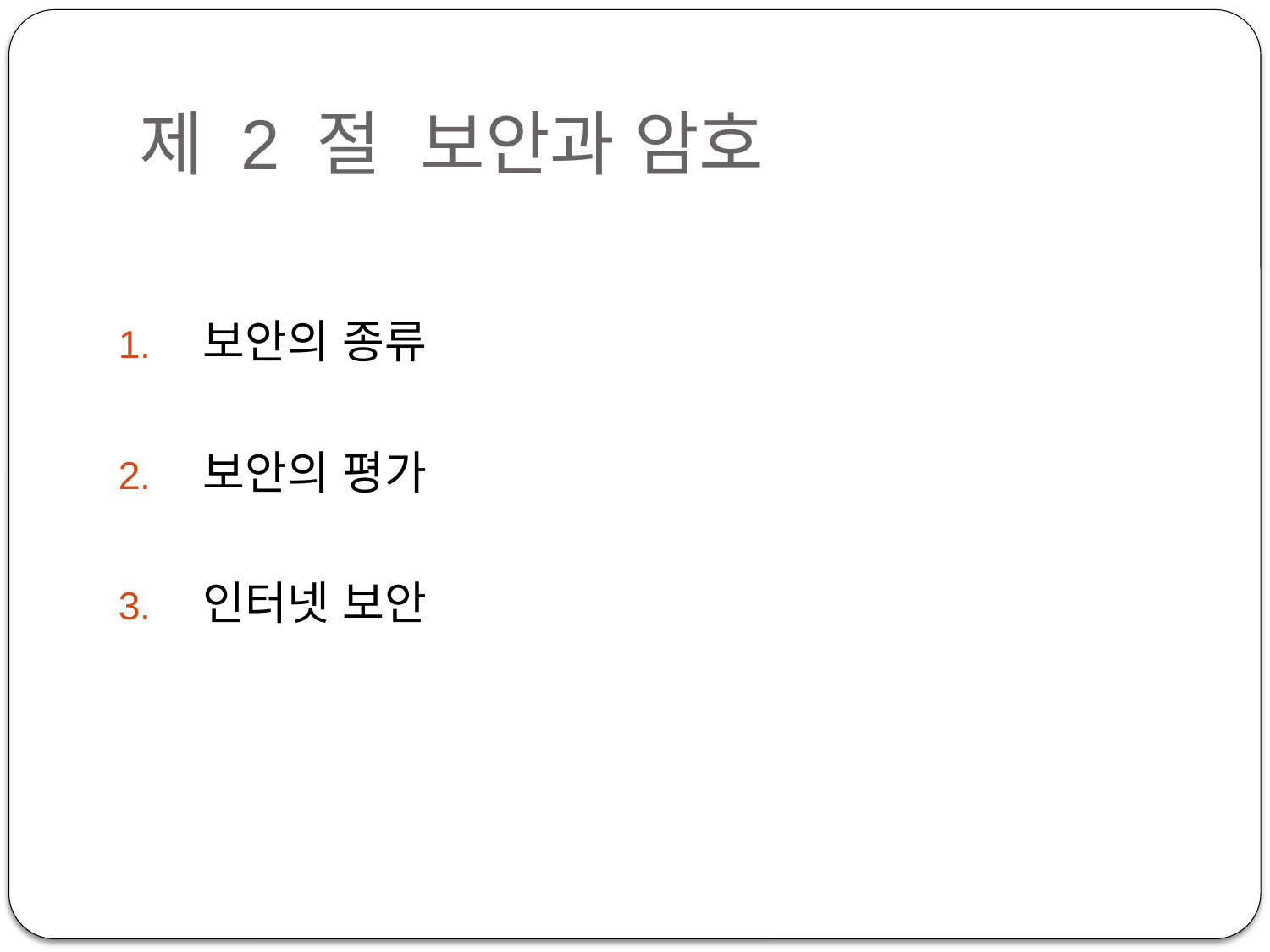

# 제 2 절  보안과 암호
보안의 종류

보안의 평가

인터넷 보안